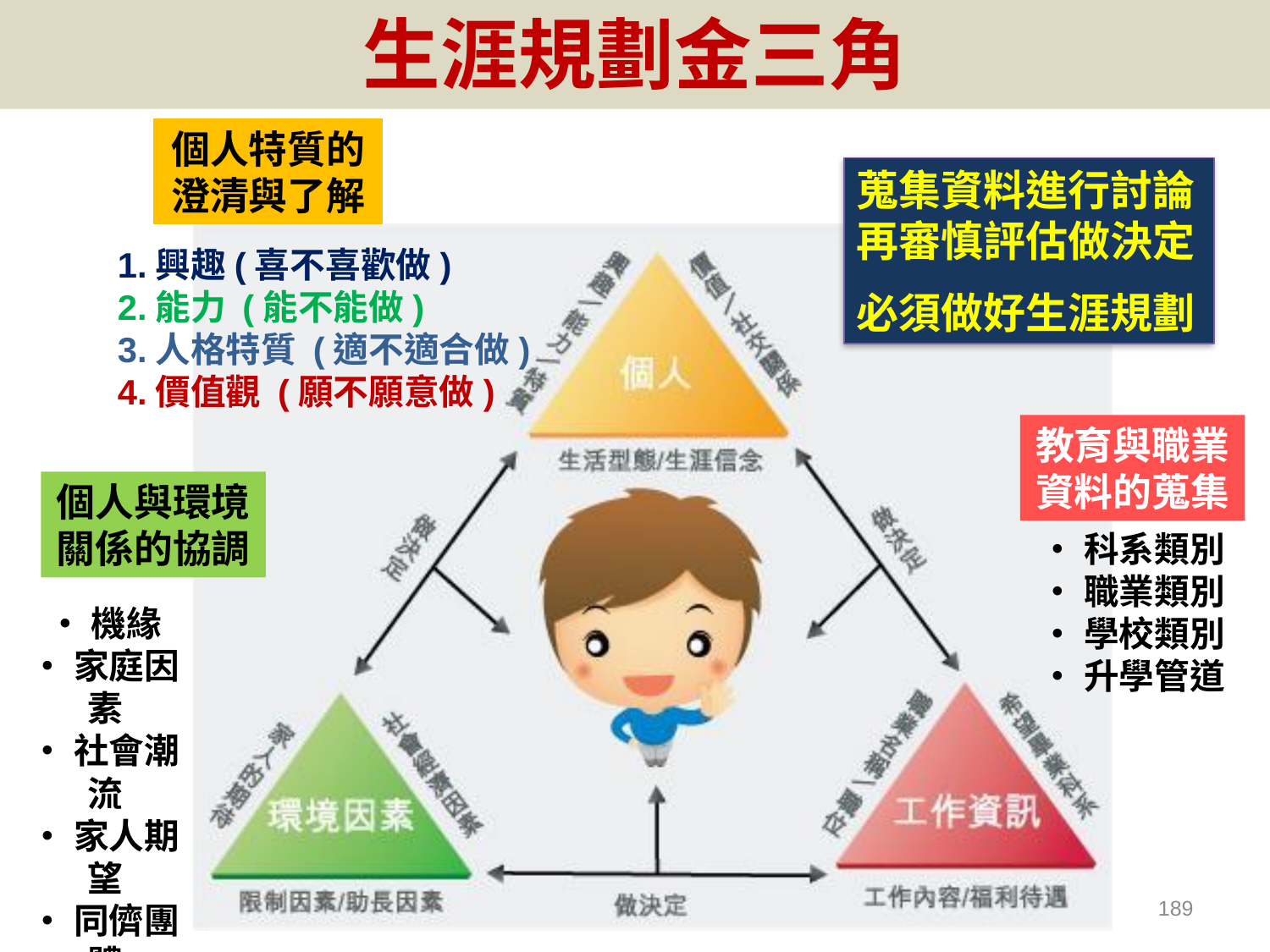

生涯規劃金三角

個人特質的
澄清與了解
蒐集資料進行討論
再審慎評估做決定
必須做好生涯規劃

1.興趣(喜不喜歡做)
2.能力 (能不能做)
3.人格特質 (適不適合做)
4.價值觀 (願不願意做)
教育與職業
資料的蒐集
個人與環境關係的協調
‧科系類別
‧職業類別
‧學校類別
‧升學管道
‧機緣
‧家庭因素
‧社會潮流
‧家人期望
‧同儕團體
‧地緣關係
‧阻力助力
189